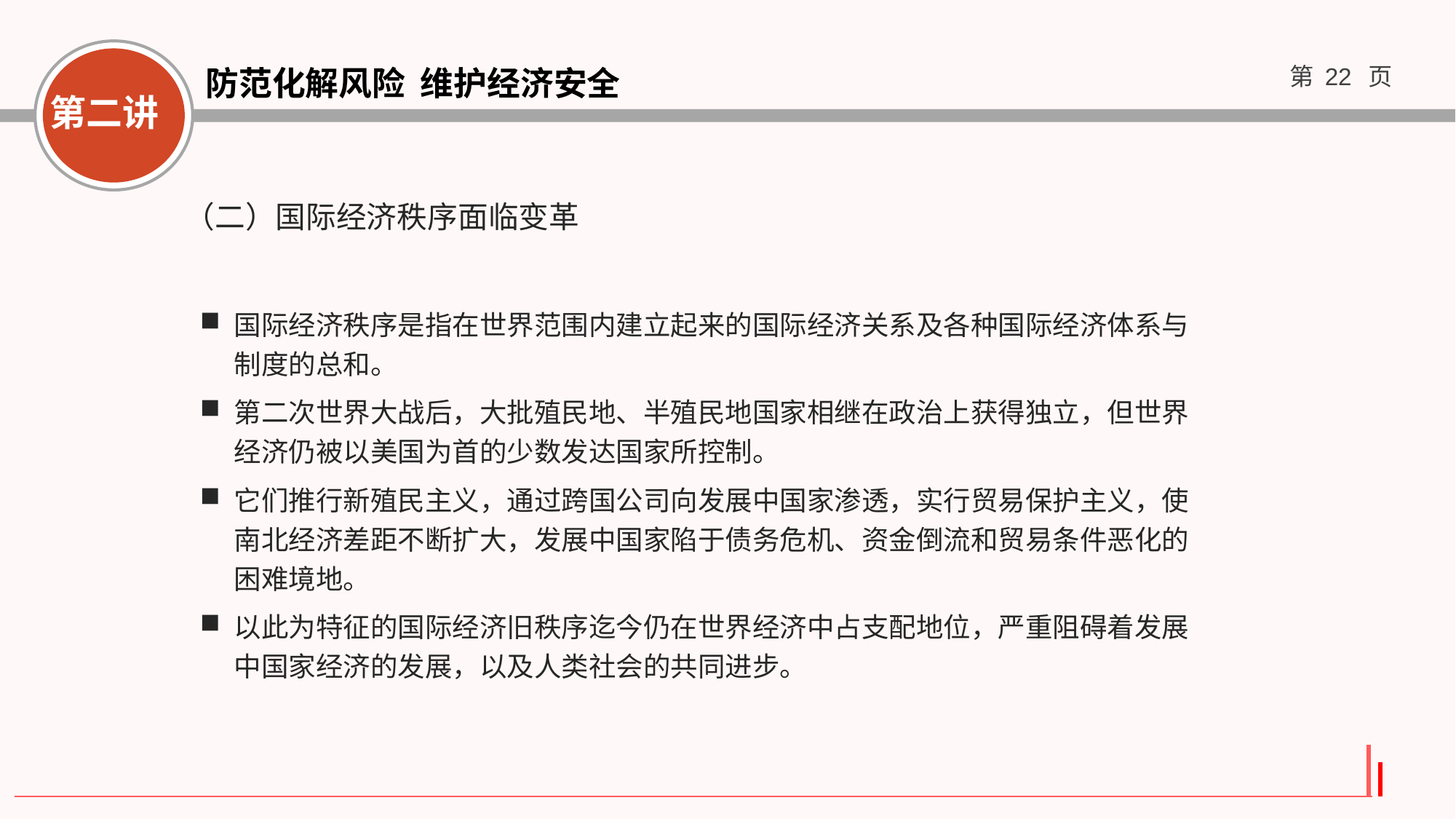

（二）国际经济秩序面临变革
国际经济秩序是指在世界范围内建立起来的国际经济关系及各种国际经济体系与制度的总和。
第二次世界大战后，大批殖民地、半殖民地国家相继在政治上获得独立，但世界经济仍被以美国为首的少数发达国家所控制。
它们推行新殖民主义，通过跨国公司向发展中国家渗透，实行贸易保护主义，使南北经济差距不断扩大，发展中国家陷于债务危机、资金倒流和贸易条件恶化的困难境地。
以此为特征的国际经济旧秩序迄今仍在世界经济中占支配地位，严重阻碍着发展中国家经济的发展，以及人类社会的共同进步。